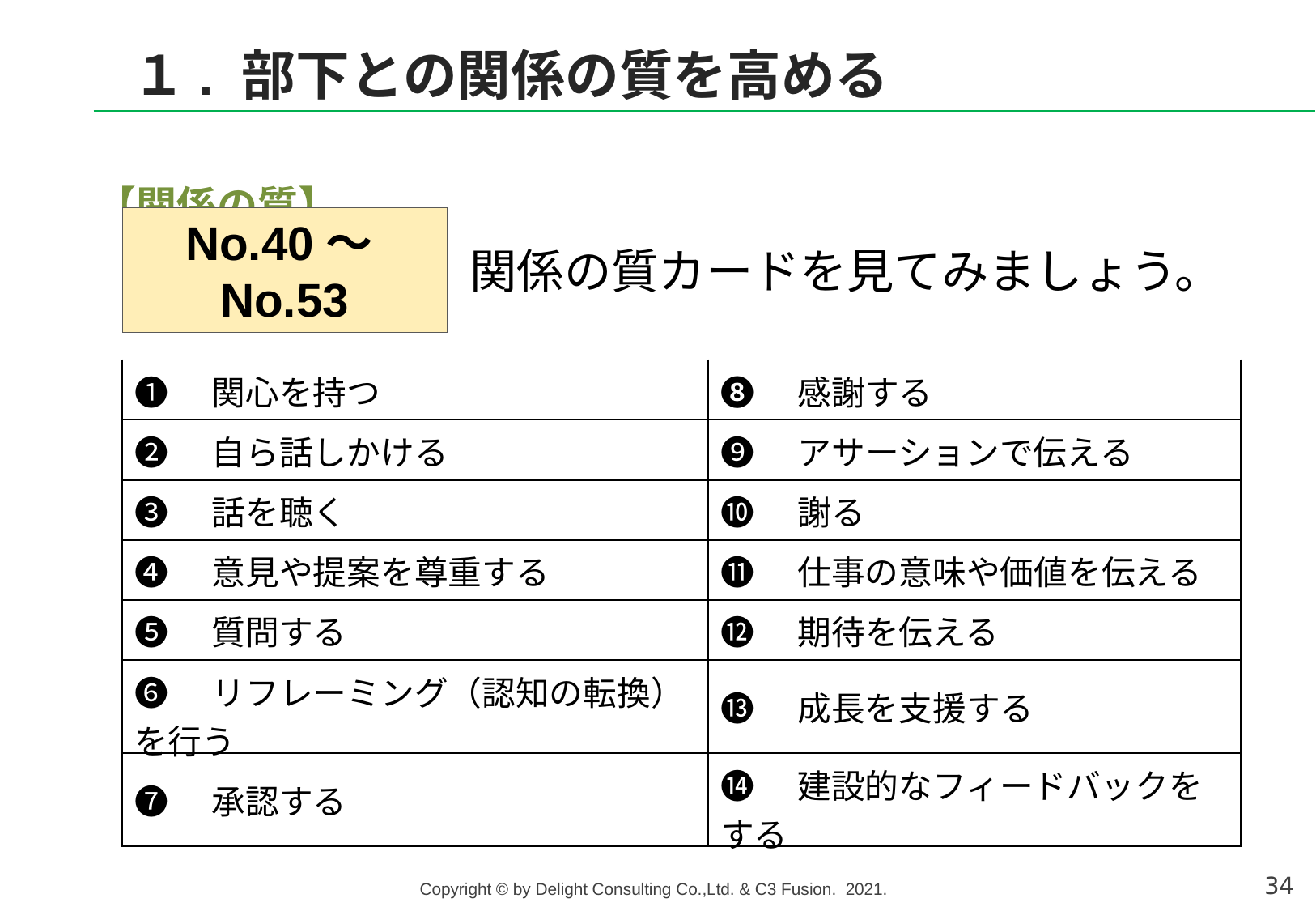

１. 部下との関係の質を高める
【関係の質】
No.40～No.53
関係の質カードを見てみましょう。
| ➊　関心を持つ | ➑　感謝する |
| --- | --- |
| ➋　自ら話しかける | ➒　アサーションで伝える |
| ➌　話を聴く | ➓　謝る |
| ➍　意見や提案を尊重する | ⓫　仕事の意味や価値を伝える |
| ➎　質問する | ⓬　期待を伝える |
| ➏　リフレーミング（認知の転換）を行う | ⓭　成長を支援する |
| ➐　承認する | ⓮　建設的なフィードバックをする |
34